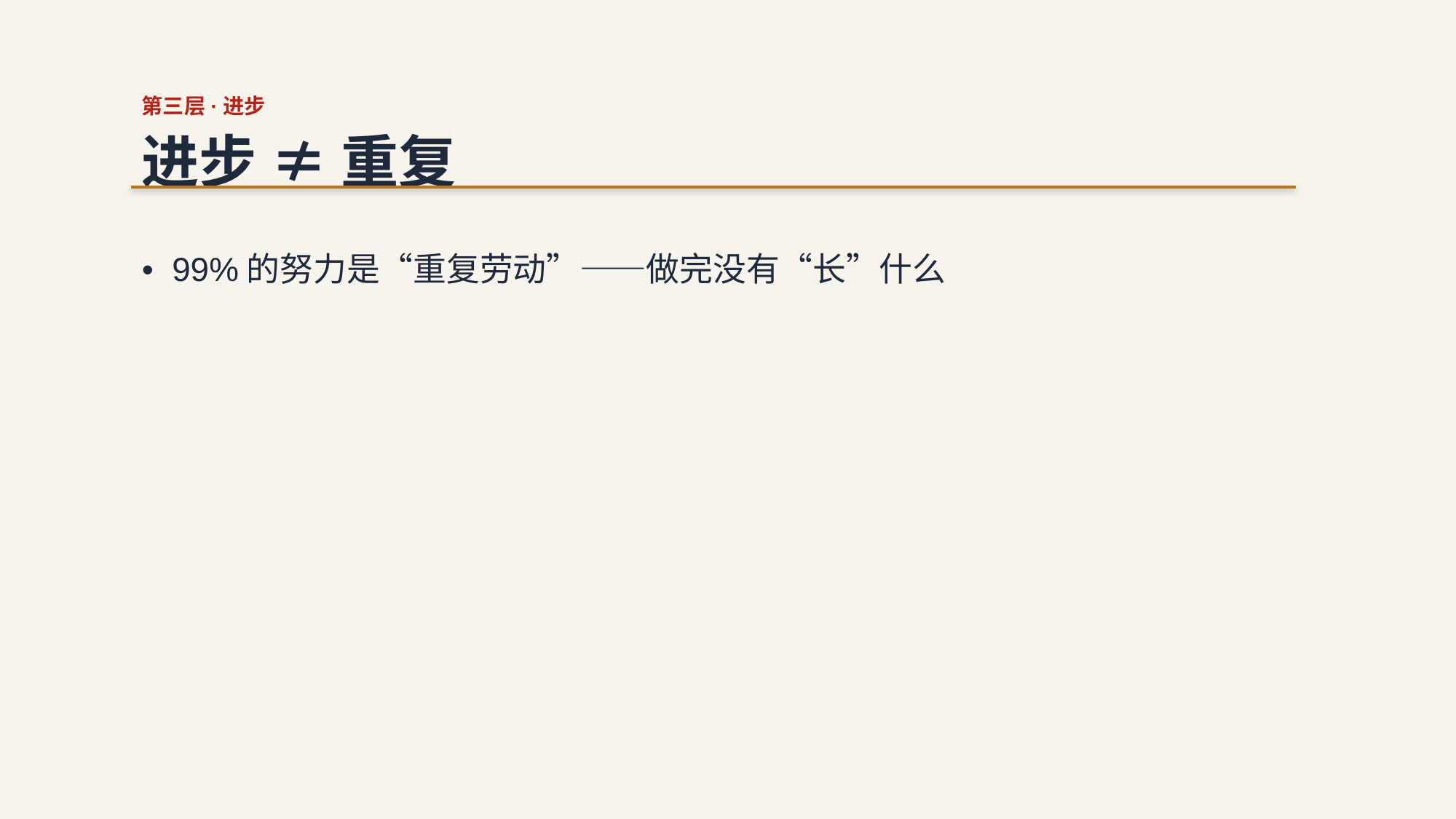

第三层·进步
进步 ≠ 重复

•  99%的努力是“重复劳动”——做完没有“长”什么
•  刻意进步：每天针对“不够好”调整，比昨天好1%
•  持续进步是“质”的迭代，不是“量”的累积
•  真正的复盘：追问“下次怎么比这次好1%？”